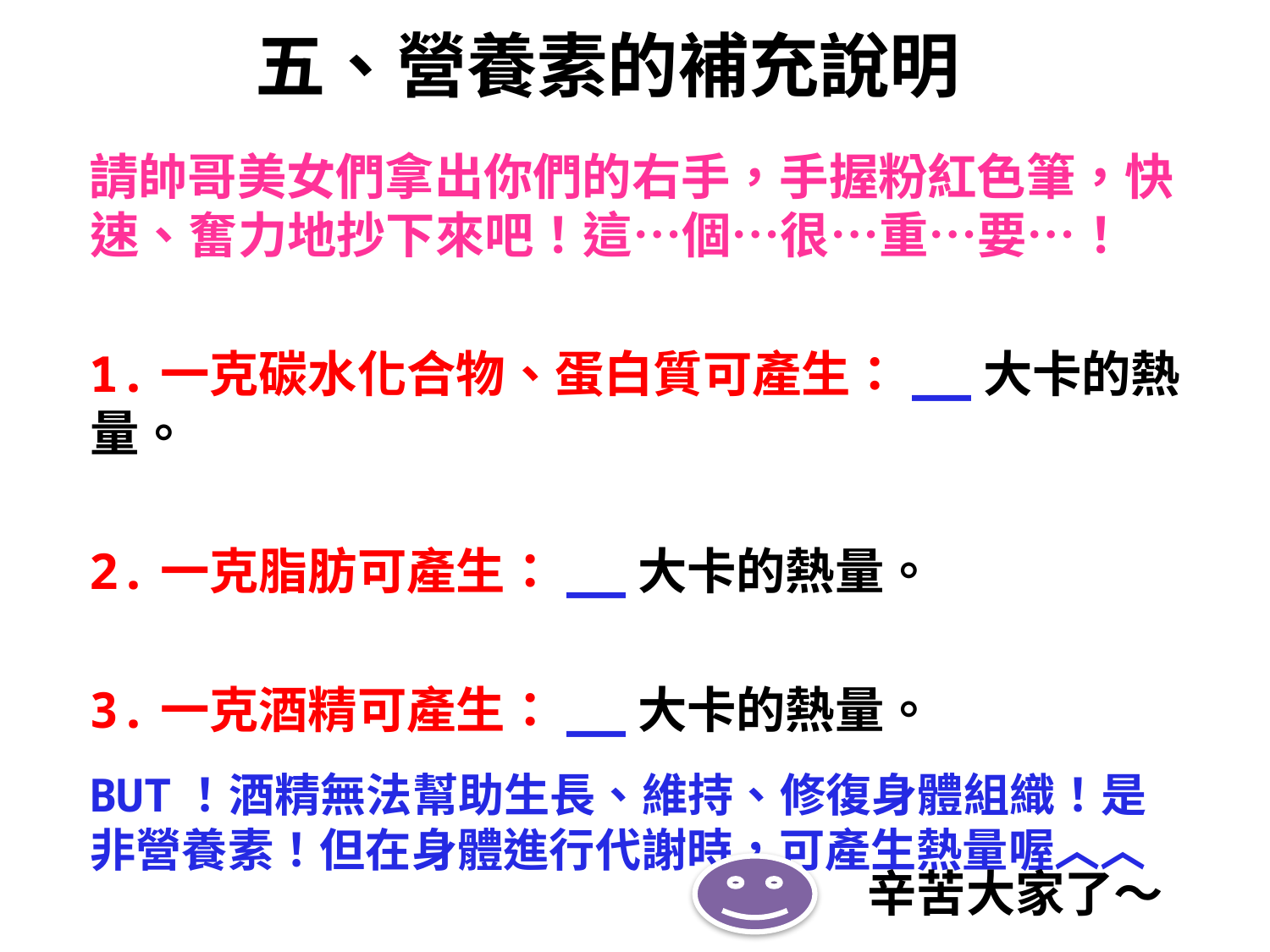

# 五、營養素的補充說明
請帥哥美女們拿出你們的右手，手握粉紅色筆，快速、奮力地抄下來吧！這…個…很…重…要…！

1.一克碳水化合物、蛋白質可產生：__大卡的熱量。

2.一克脂肪可產生：__大卡的熱量。

3.一克酒精可產生：__大卡的熱量。

BUT！酒精無法幫助生長、維持、修復身體組織！是非營養素！但在身體進行代謝時，可產生熱量喔︿︿

辛苦大家了～